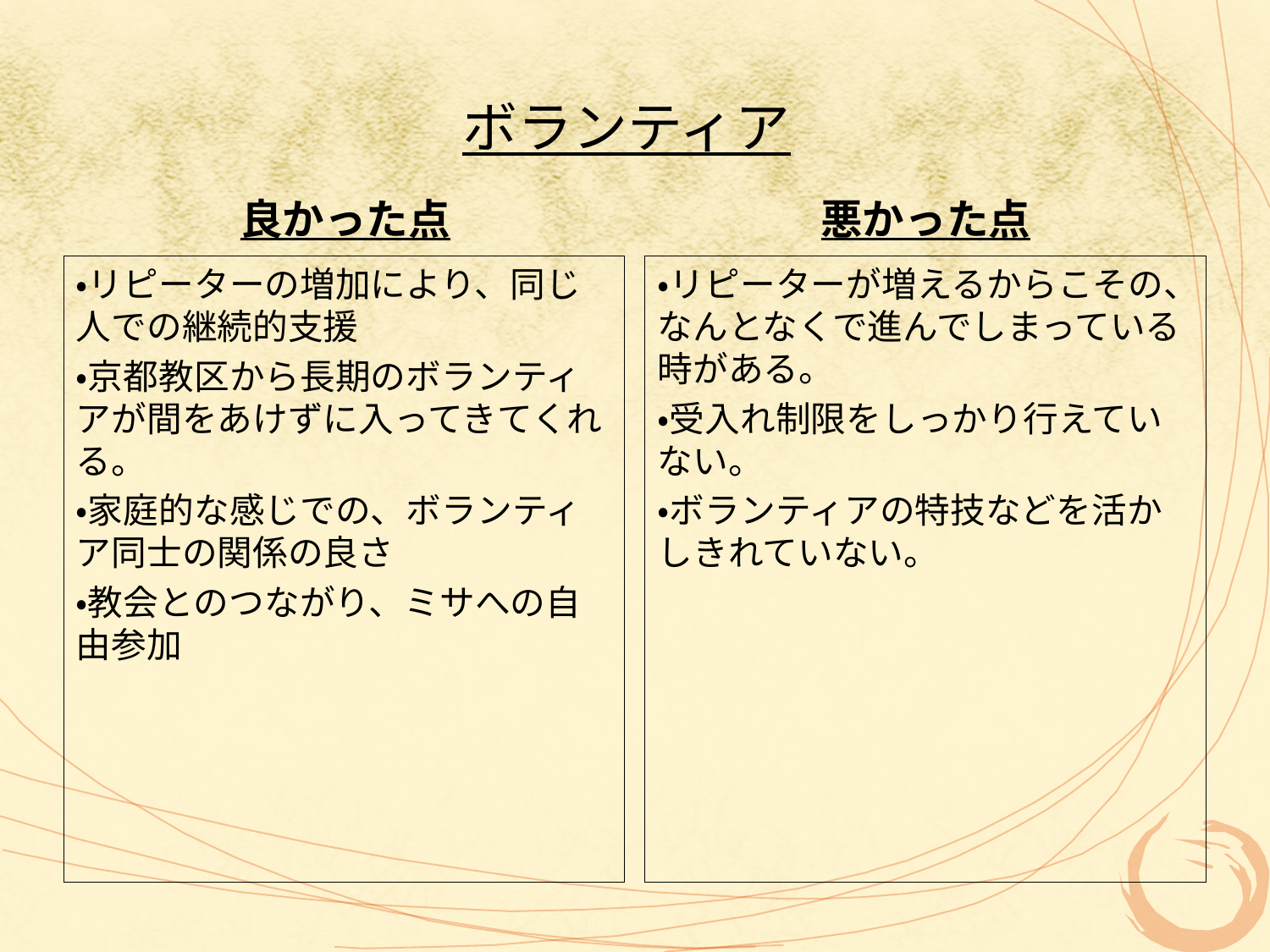

# ボランティア
良かった点
悪かった点
・リピーターの増加により、同じ人での継続的支援
・京都教区から長期のボランティアが間をあけずに入ってきてくれる。
・家庭的な感じでの、ボランティア同士の関係の良さ
・教会とのつながり、ミサへの自由参加
・リピーターが増えるからこその、なんとなくで進んでしまっている時がある。
・受入れ制限をしっかり行えていない。
・ボランティアの特技などを活かしきれていない。